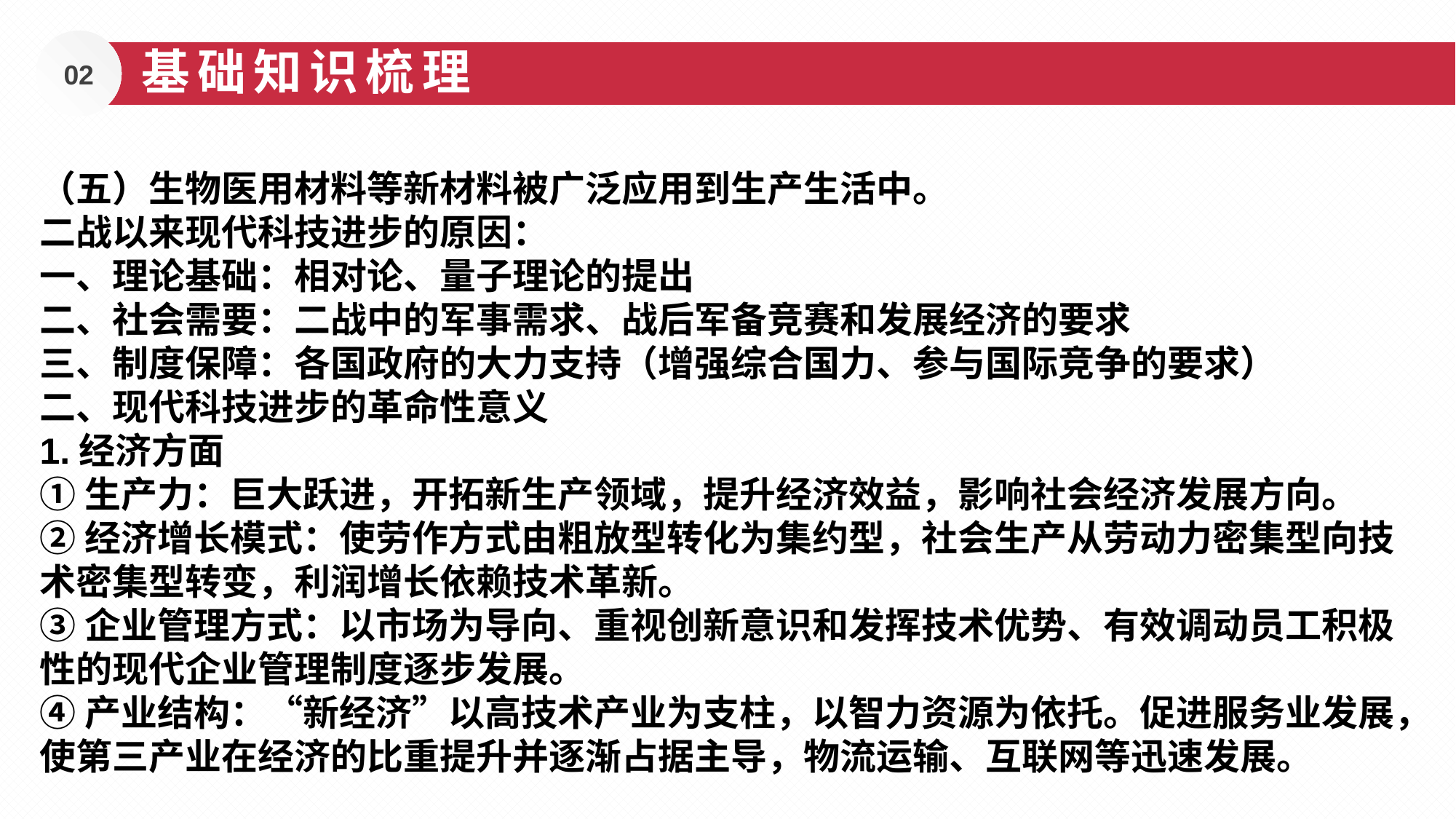

02
基础知识梳理

（五）生物医用材料等新材料被广泛应用到生产生活中。
二战以来现代科技进步的原因：
一、理论基础：相对论、量子理论的提出
二、社会需要：二战中的军事需求、战后军备竞赛和发展经济的要求
三、制度保障：各国政府的大力支持（增强综合国力、参与国际竞争的要求）
二、现代科技进步的革命性意义
1.经济方面
①生产力：巨大跃进，开拓新生产领域，提升经济效益，影响社会经济发展方向。
②经济增长模式：使劳作方式由粗放型转化为集约型，社会生产从劳动力密集型向技术密集型转变，利润增长依赖技术革新。
③企业管理方式：以市场为导向、重视创新意识和发挥技术优势、有效调动员工积极性的现代企业管理制度逐步发展。
④产业结构：“新经济”以高技术产业为支柱，以智力资源为依托。促进服务业发展，使第三产业在经济的比重提升并逐渐占据主导，物流运输、互联网等迅速发展。